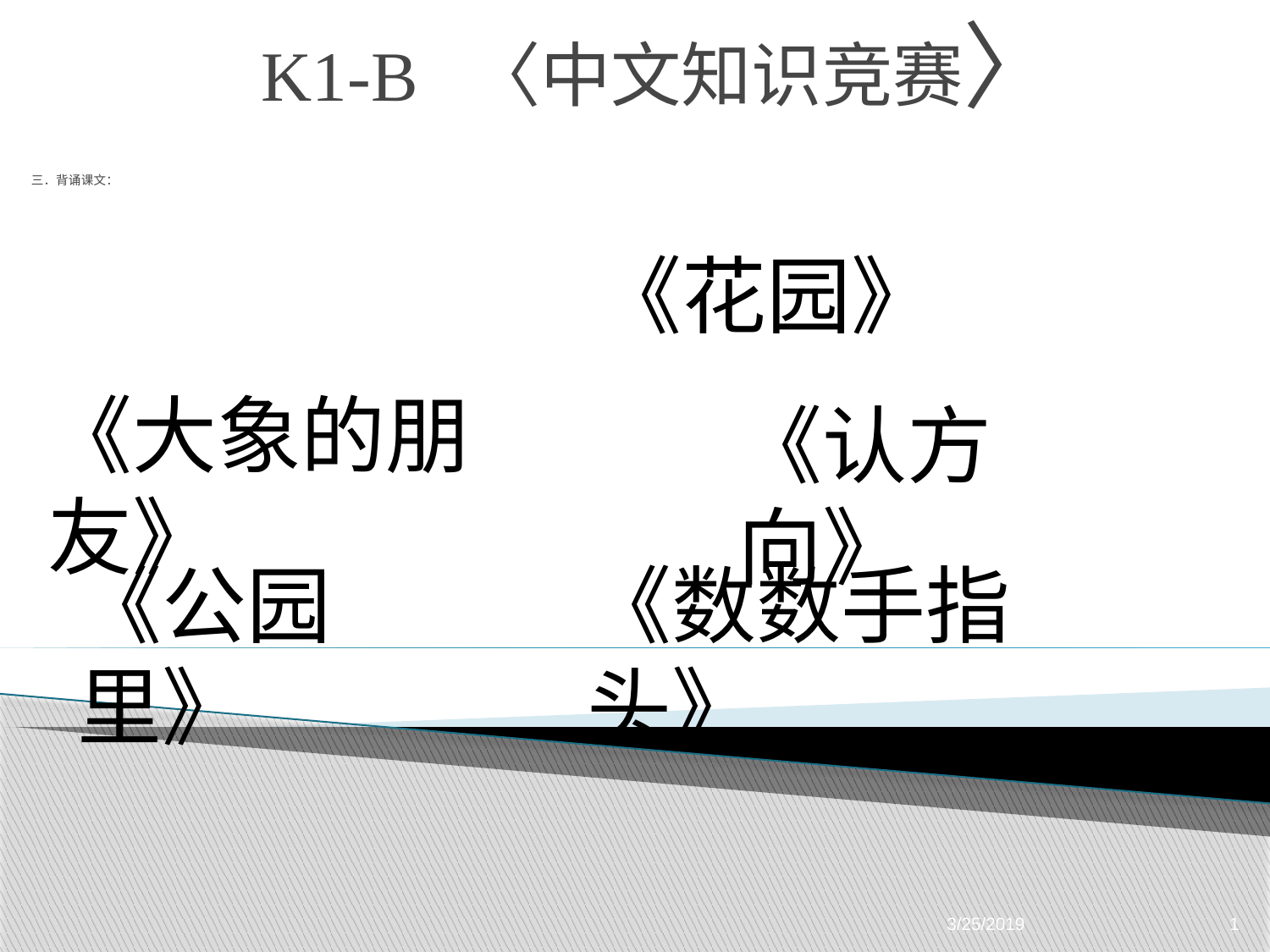

# K1-B  〈中文知识竞赛〉
三．背诵课文：

《花园》
《大象的朋友》
《认方向》
《公园里》
《数数手指头》
3/25/2019
1